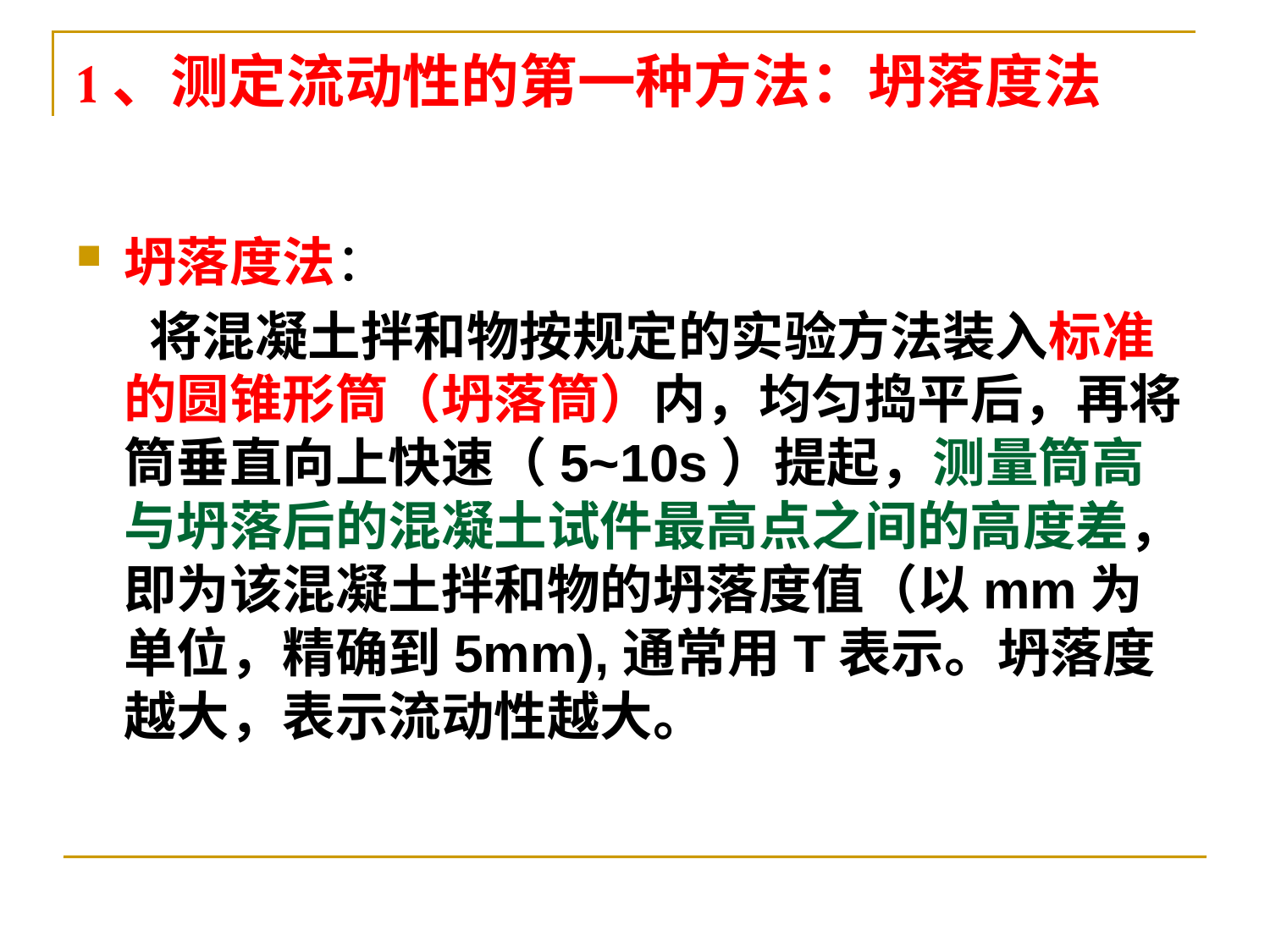

# 1、测定流动性的第一种方法：坍落度法
坍落度法：
     将混凝土拌和物按规定的实验方法装入标准的圆锥形筒（坍落筒）内，均匀捣平后，再将筒垂直向上快速（5~10s）提起，测量筒高与坍落后的混凝土试件最高点之间的高度差，即为该混凝土拌和物的坍落度值（以mm为单位，精确到5mm),通常用T表示。坍落度越大，表示流动性越大。